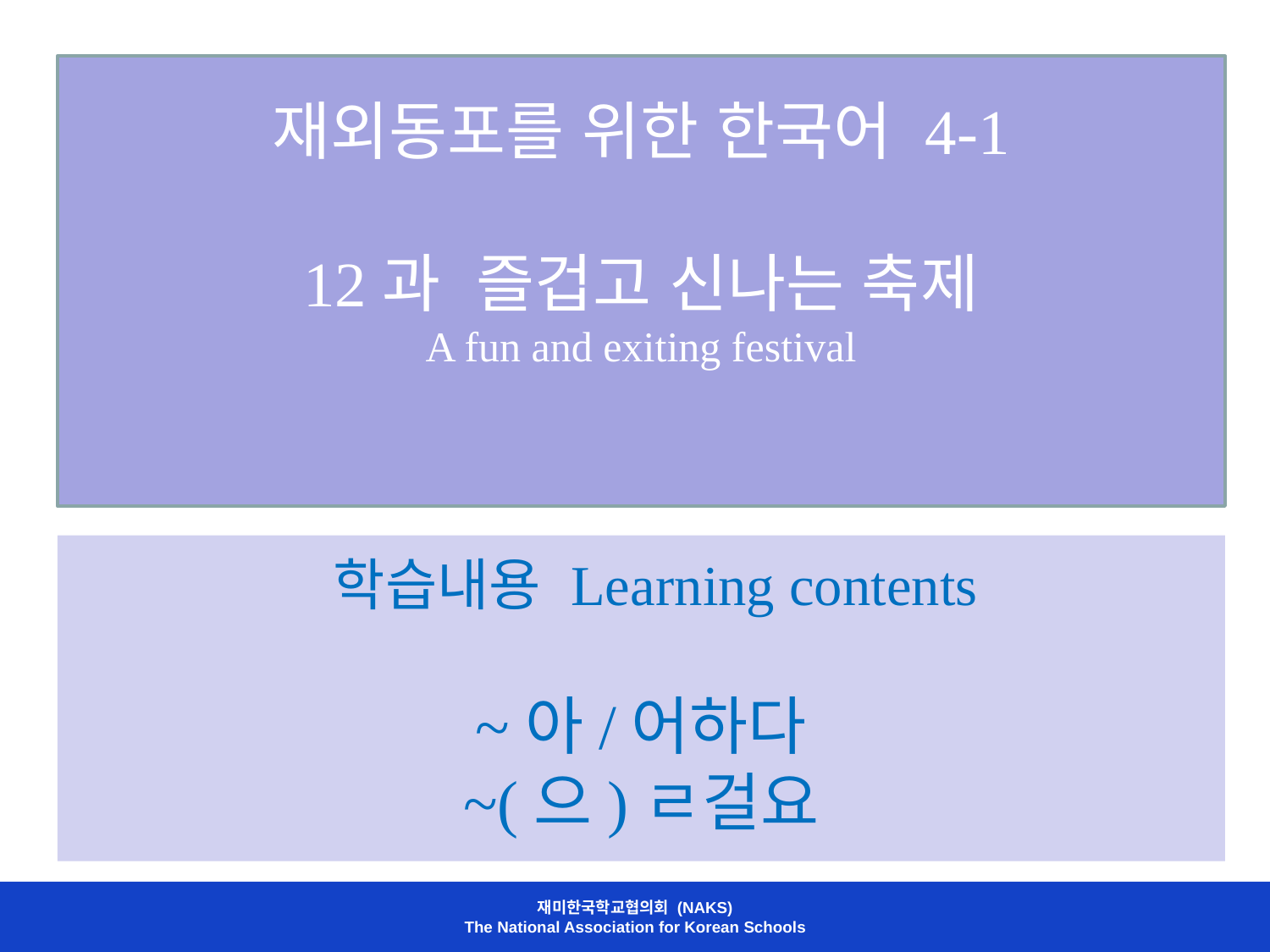

# 재외동포를 위한 한국어 4-1 12과  즐겁고 신나는 축제 A fun and exiting festival
 학습내용 Learning contents

~아/어하다
~(으)ㄹ걸요

재미한국학교협의회 (NAKS)
The National Association for Korean Schools